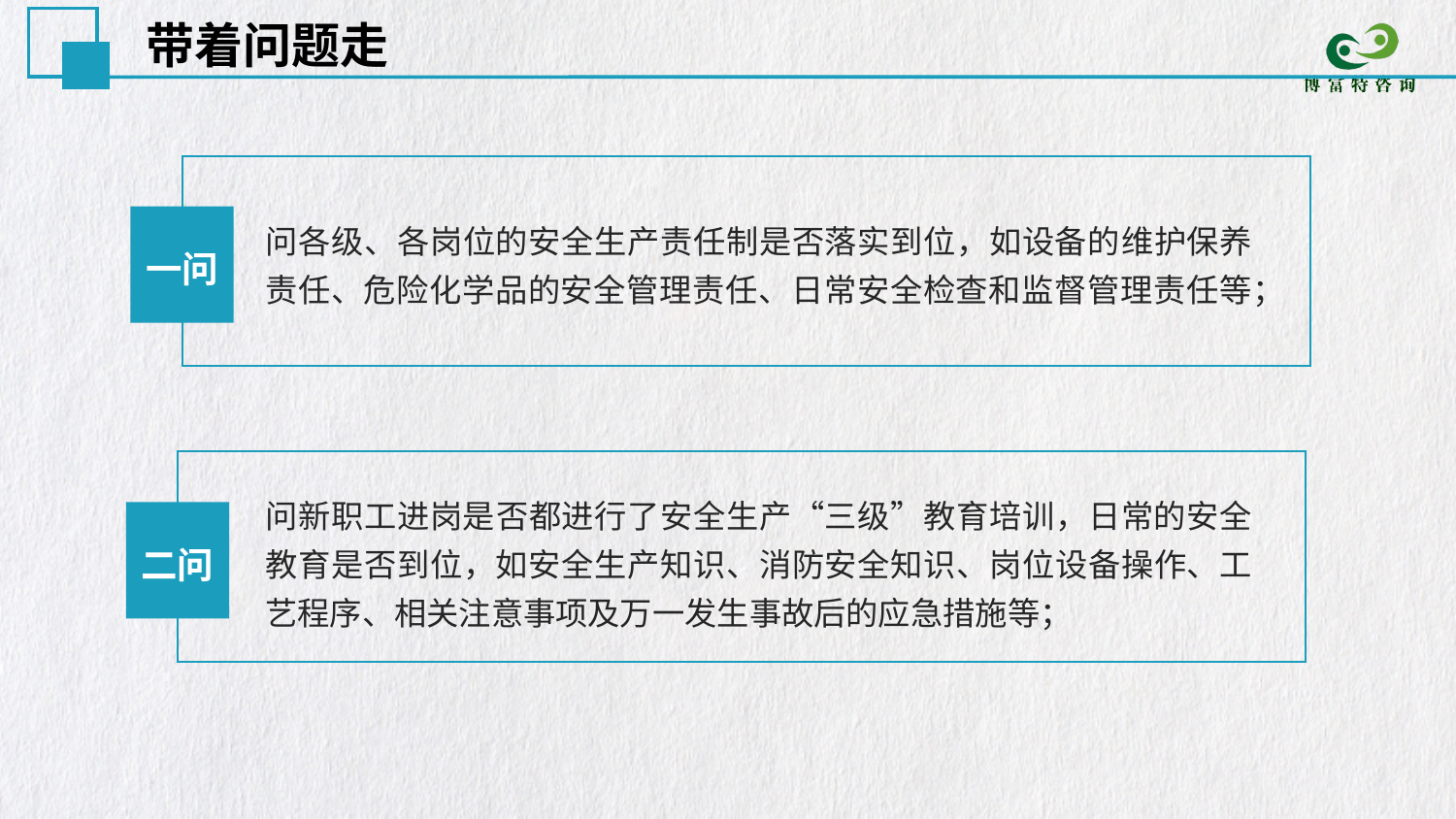

带着问题走

问各级、各岗位的安全生产责任制是否落实到位，如设备的维护保养责任、危险化学品的安全管理责任、日常安全检查和监督管理责任等；

一问

问新职工进岗是否都进行了安全生产“三级”教育培训，日常的安全教育是否到位，如安全生产知识、消防安全知识、岗位设备操作、工艺程序、相关注意事项及万一发生事故后的应急措施等；

二问